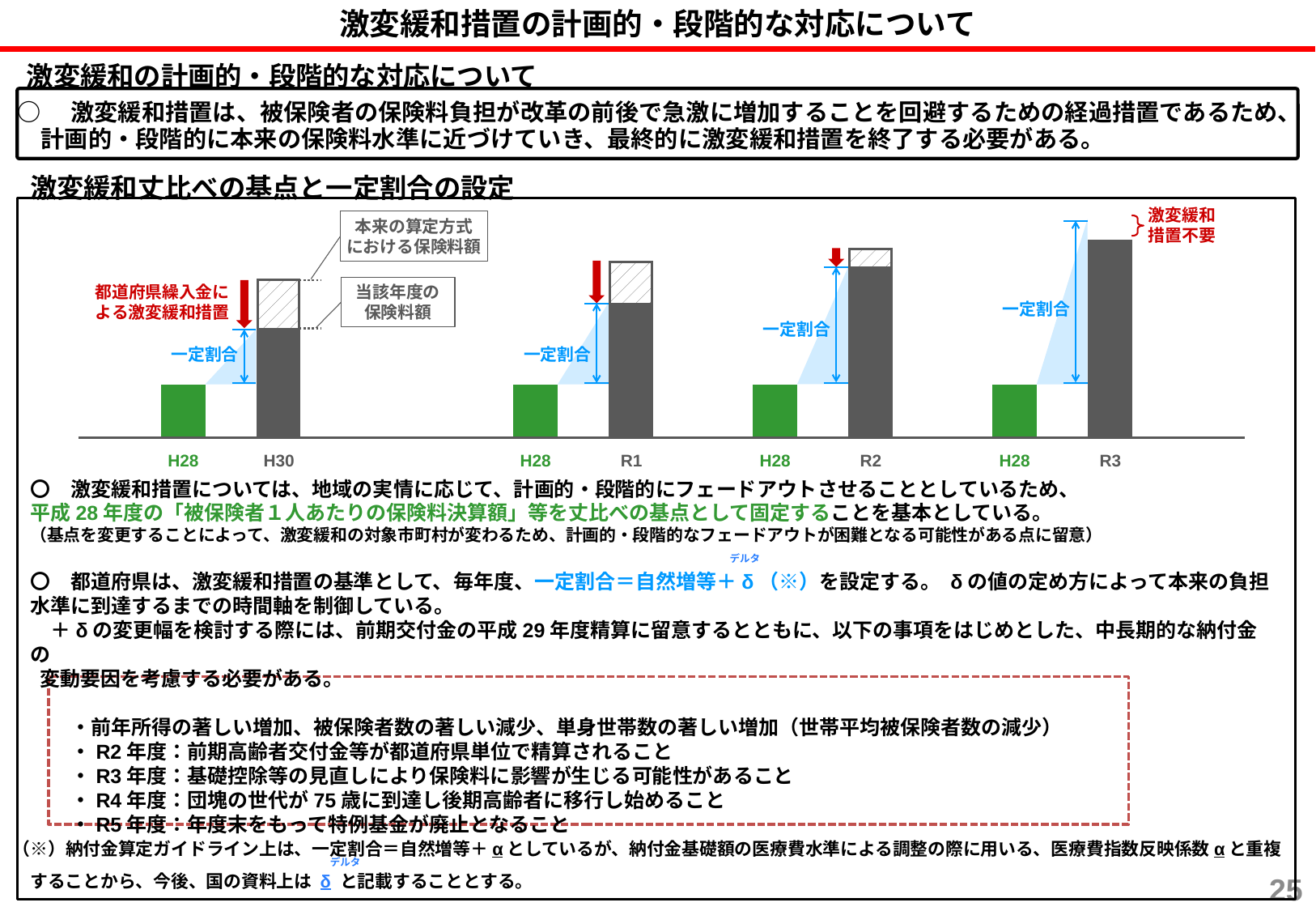

激変緩和措置の計画的・段階的な対応について
激変緩和の計画的・段階的な対応について
○　激変緩和措置は、被保険者の保険料負担が改革の前後で急激に増加することを回避するための経過措置であるため、計画的・段階的に本来の保険料水準に近づけていき、最終的に激変緩和措置を終了する必要がある。
激変緩和丈比べの基点と一定割合の設定

激変緩和
措置不要

一定割合

H28
R3
本来の算定方式
における保険料額
都道府県繰入金に
よる激変緩和措置

一定割合

当該年度の
保険料額
H28
H30

一定割合

H28
R2

一定割合

H28
R1
〇　激変緩和措置については、地域の実情に応じて、計画的・段階的にフェードアウトさせることとしているため、
平成28年度の「被保険者１人あたりの保険料決算額」等を丈比べの基点として固定することを基本としている。
（基点を変更することによって、激変緩和の対象市町村が変わるため、計画的・段階的なフェードアウトが困難となる可能性がある点に留意）

〇　都道府県は、激変緩和措置の基準として、毎年度、一定割合＝自然増等＋δ（※）を設定する。 δの値の定め方によって本来の負担水準に到達するまでの時間軸を制御している。
　＋δの変更幅を検討する際には、前期交付金の平成29年度精算に留意するとともに、以下の事項をはじめとした、中長期的な納付金の
 変動要因を考慮する必要がある。

　　・前年所得の著しい増加、被保険者数の著しい減少、単身世帯数の著しい増加（世帯平均被保険者数の減少）
　　・R2年度：前期高齢者交付金等が都道府県単位で精算されること
　　・R3年度：基礎控除等の見直しにより保険料に影響が生じる可能性があること
　　・R4年度：団塊の世代が75歳に到達し後期高齢者に移行し始めること
　　・R5年度：年度末をもって特例基金が廃止となること
デルタ

　　（※）納付金算定ガイドライン上は、一定割合＝自然増等＋αとしているが、納付金基礎額の医療費水準による調整の際に用いる、医療費指数反映係数αと重複
            することから、今後、国の資料上は δ と記載することとする。
デルタ
25